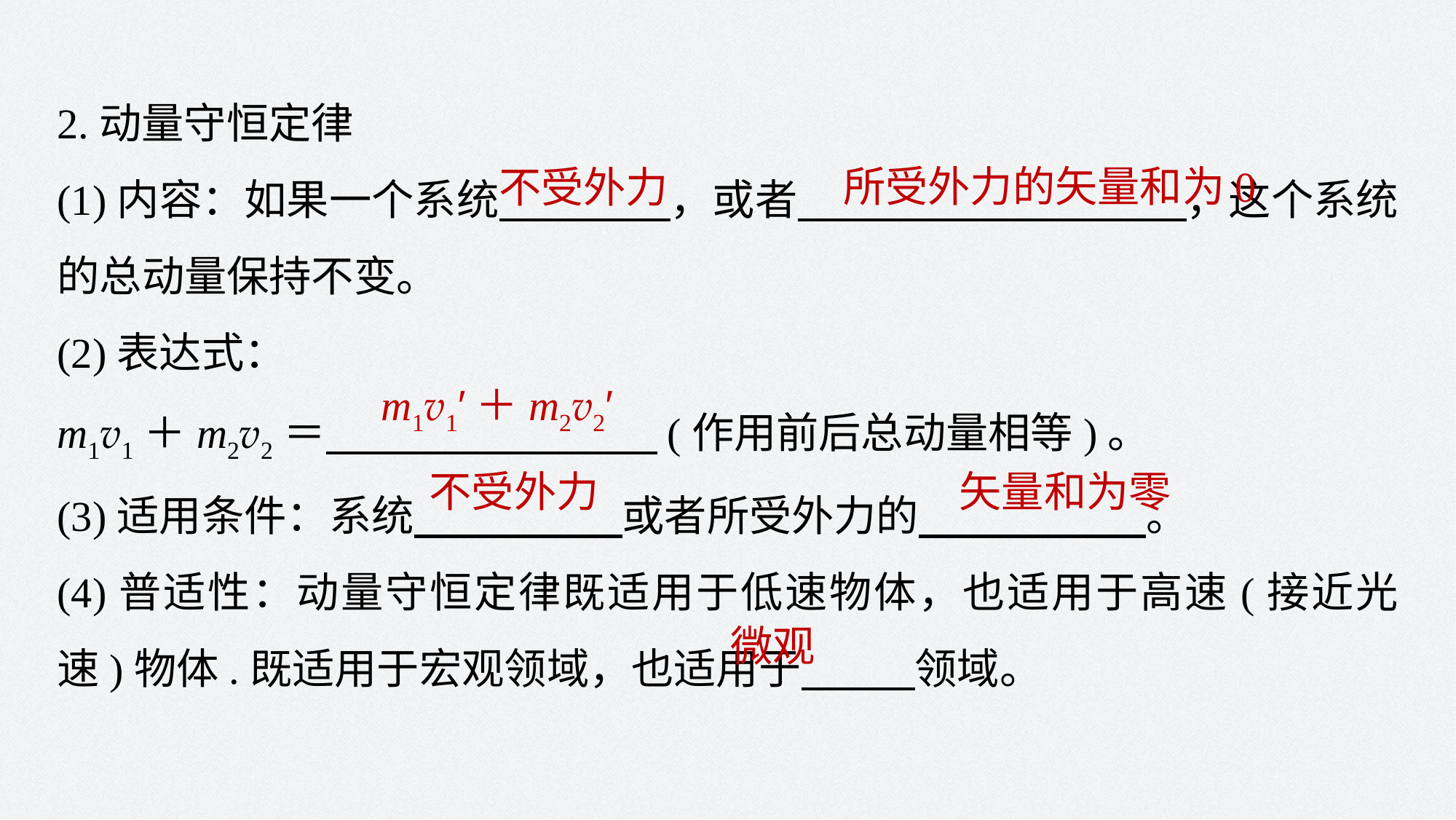

2.动量守恒定律
(1)内容：如果一个系统                  ，或者                                         ，这个系统的总动量保持不变。
(2)表达式：
m1v1＋m2v2＝                                   (作用前后总动量相等)。
(3)适用条件：系统                      或者所受外力的                        。
(4)普适性：动量守恒定律既适用于低速物体，也适用于高速(接近光速)物体.既适用于宏观领域，也适用于            领域。
所受外力的矢量和为0
不受外力
m1v1′＋m2v2′
不受外力
矢量和为零
微观